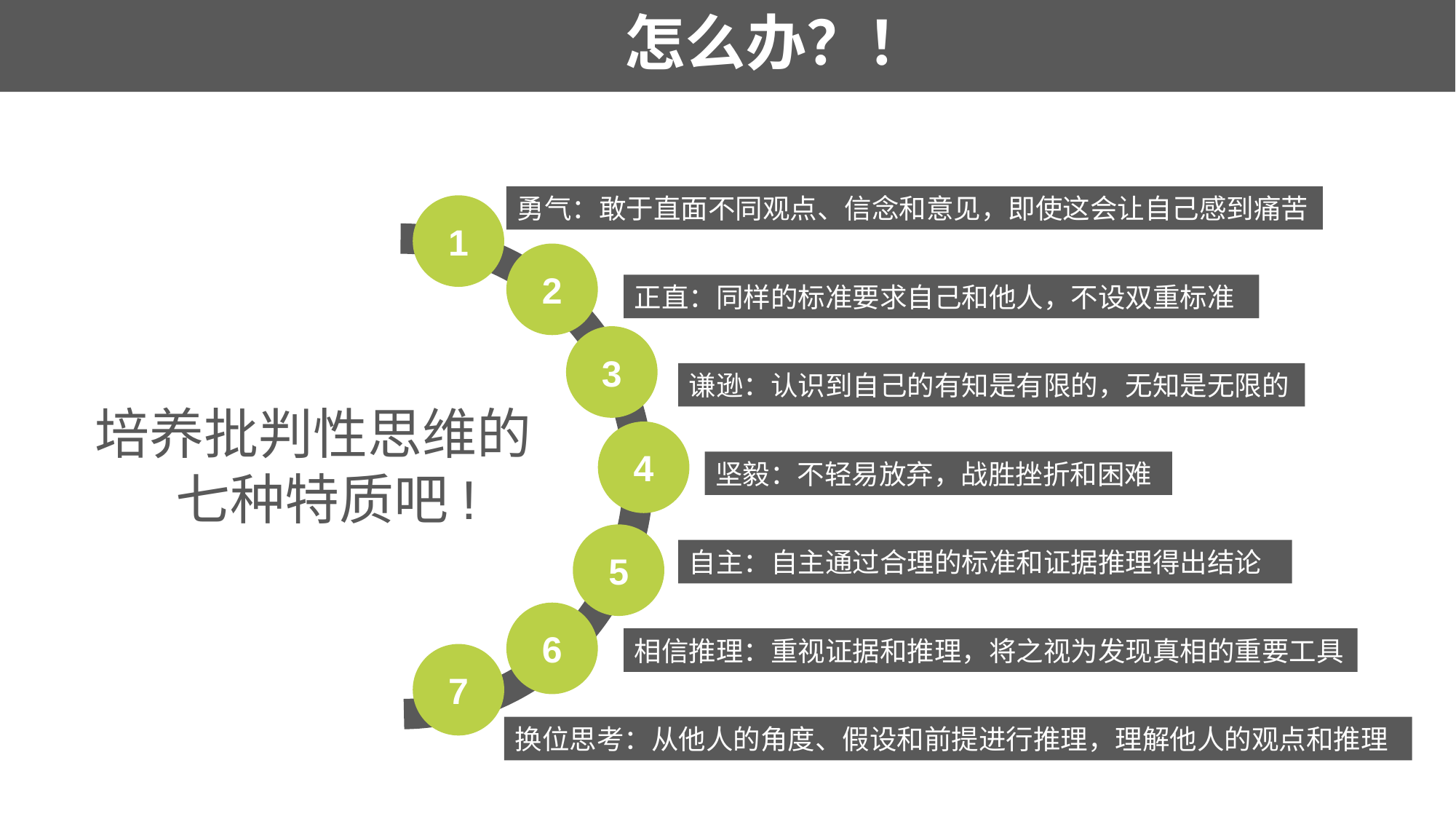

怎么办？！
勇气：敢于直面不同观点、信念和意见，即使这会让自己感到痛苦
正直：同样的标准要求自己和他人，不设双重标准
谦逊：认识到自己的有知是有限的，无知是无限的
坚毅：不轻易放弃，战胜挫折和困难
自主：自主通过合理的标准和证据推理得出结论
相信推理：重视证据和推理，将之视为发现真相的重要工具
换位思考：从他人的角度、假设和前提进行推理，理解他人的观点和推理
1
2
3
4
5
6
7

培养批判性思维的
 七种特质吧!